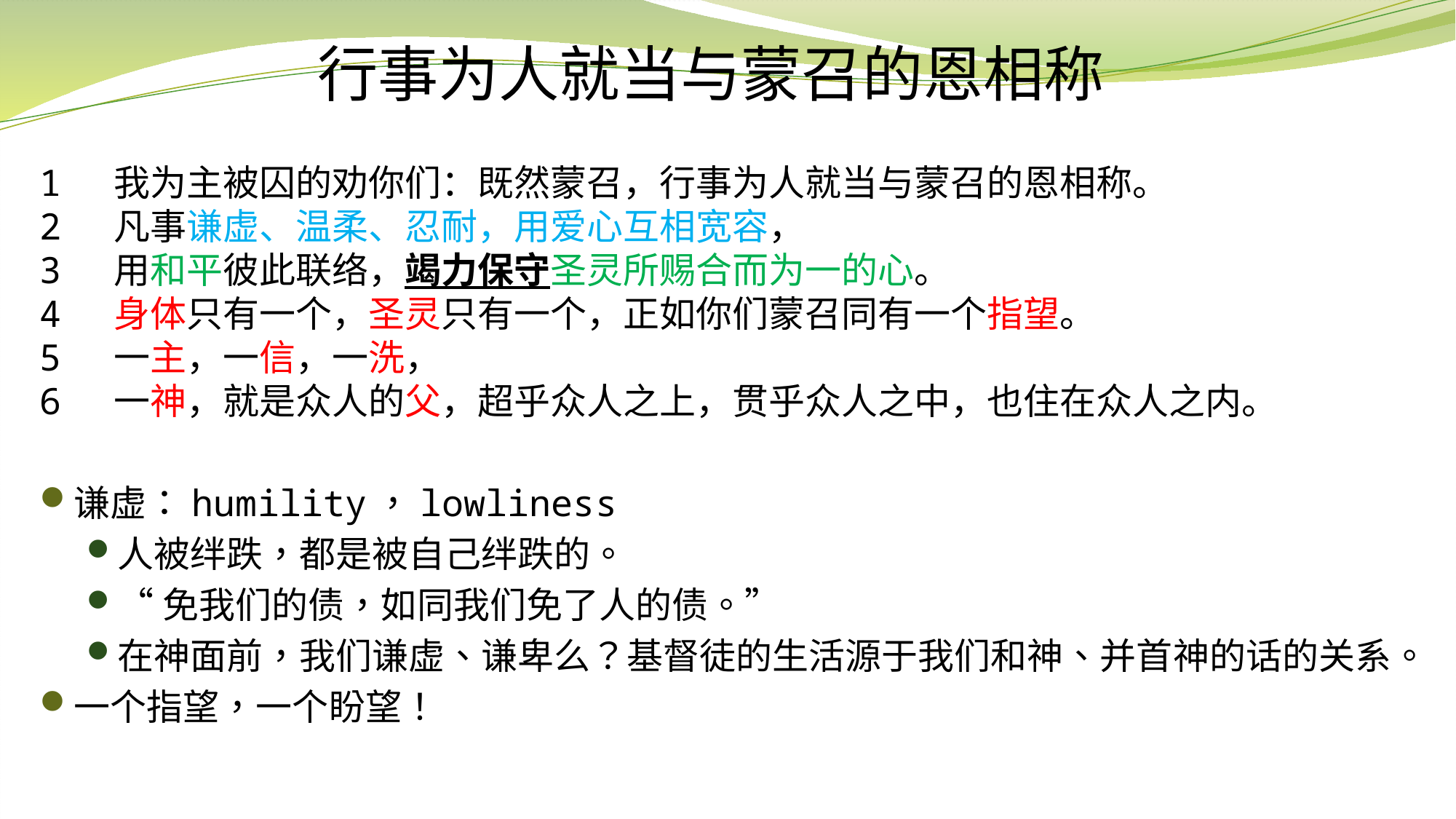

行事为人就当与蒙召的恩相称
1  我为主被囚的劝你们：既然蒙召，行事为人就当与蒙召的恩相称。
2  凡事谦虚、温柔、忍耐，用爱心互相宽容，
3  用和平彼此联络，竭力保守圣灵所赐合而为一的心。
4  身体只有一个，圣灵只有一个，正如你们蒙召同有一个指望。
5  一主，一信，一洗，
6  一神，就是众人的父，超乎众人之上，贯乎众人之中，也住在众人之内。

谦虚：humility，lowliness
人被绊跌，都是被自己绊跌的。
“免我们的债，如同我们免了人的债。”
在神面前，我们谦虚、谦卑么？基督徒的生活源于我们和神、并首神的话的关系。
一个指望，一个盼望！